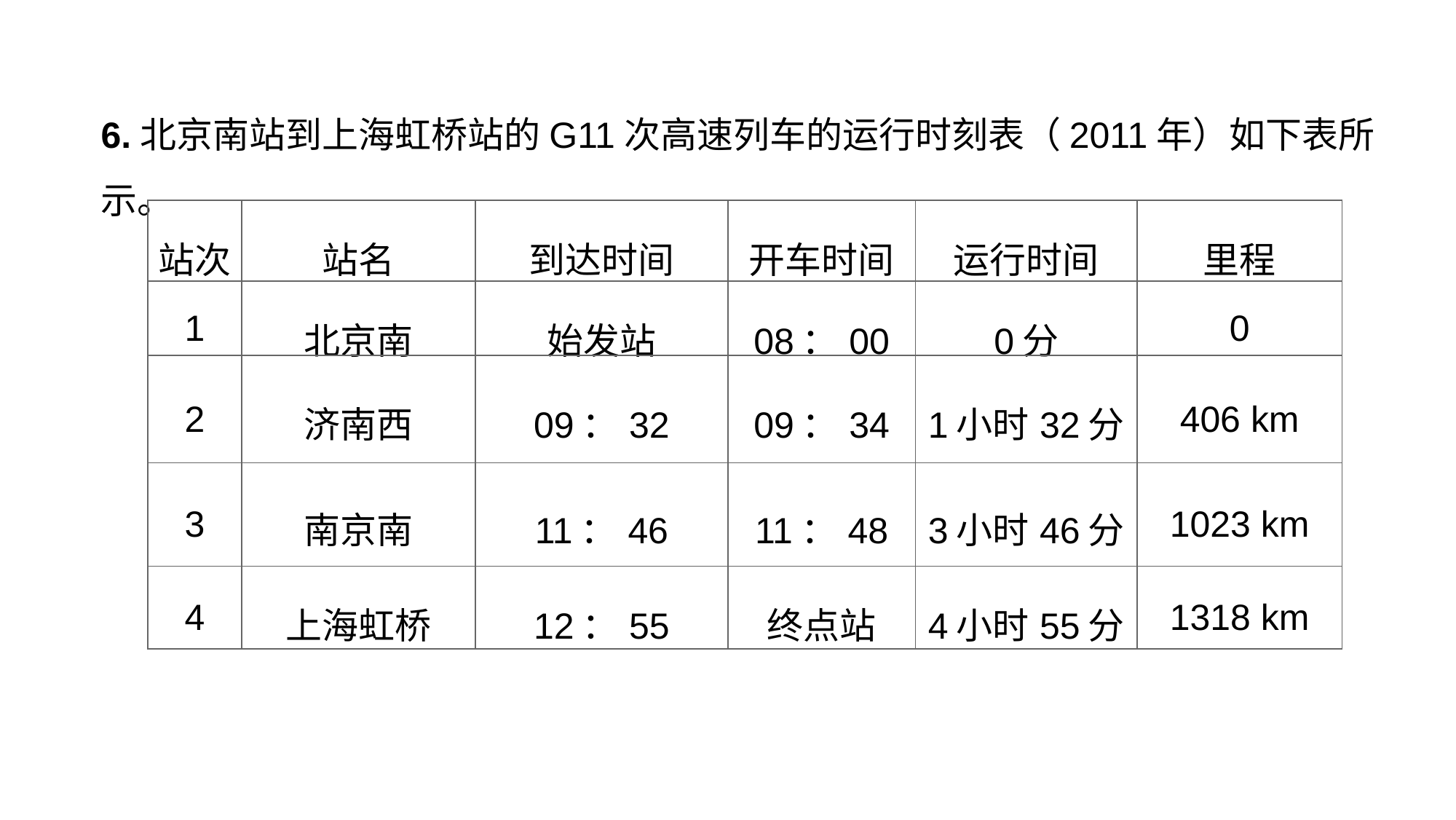

6.北京南站到上海虹桥站的G11次高速列车的运行时刻表（2011年）如下表所示。
| 站次 | 站名 | 到达时间 | 开车时间 | 运行时间 | 里程 |
| --- | --- | --- | --- | --- | --- |
| 1 | 北京南 | 始发站 | 08：00 | 0分 | 0 |
| 2 | 济南西 | 09：32 | 09：34 | 1小时32分 | 406 km |
| 3 | 南京南 | 11：46 | 11：48 | 3小时46分 | 1023 km |
| 4 | 上海虹桥 | 12：55 | 终点站 | 4小时55分 | 1318 km |
重难突破 能力提升